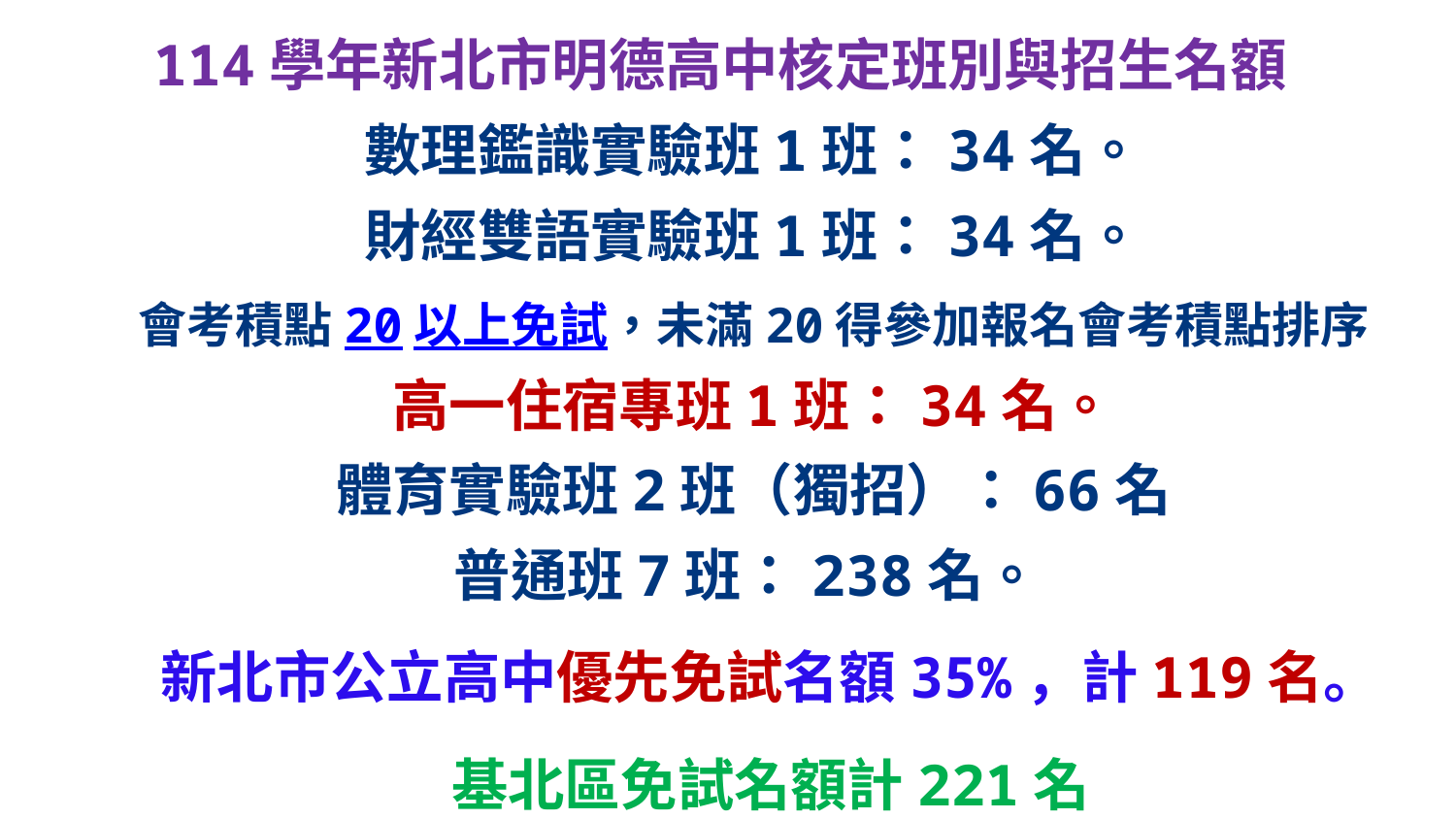

# 114學年新北市明德高中核定班別與招生名額 數理鑑識實驗班1班：34名。 財經雙語實驗班1班：34名。 會考積點20以上免試，未滿20得參加報名會考積點排序 高一住宿專班1班：34名。 體育實驗班2班（獨招）：66名 普通班7班：238名。
新北市公立高中優先免試名額35%，計119名。
基北區免試名額計221名